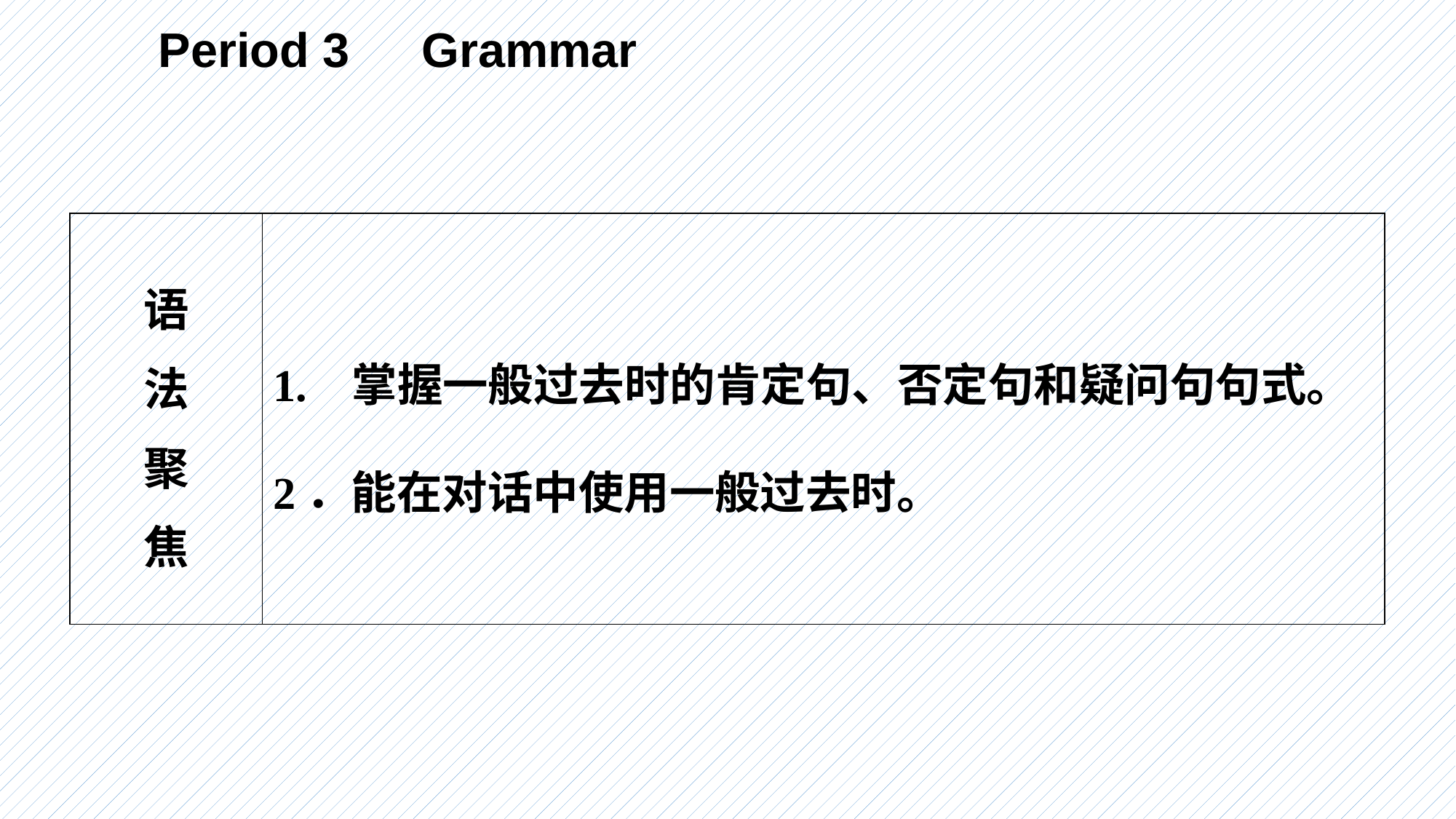

Period 3　Grammar
| 语 法 聚 焦 | 1. 掌握一般过去时的肯定句、否定句和疑问句句式。 2．能在对话中使用一般过去时。 |
| --- | --- |